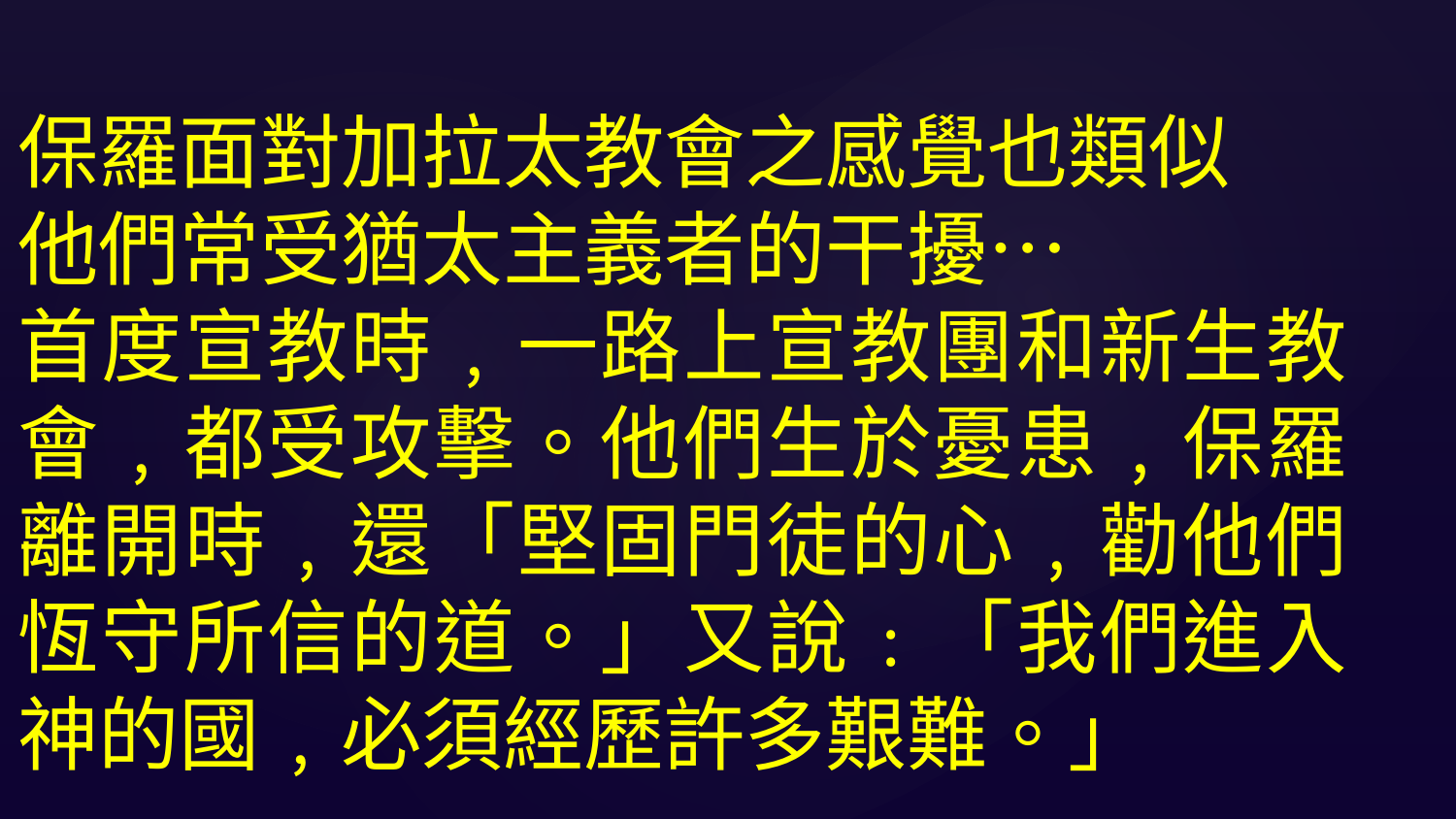

保羅面對加拉太教會之感覺也類似
他們常受猶太主義者的干擾…
首度宣教時﹐一路上宣教團和新生教會﹐都受攻擊。他們生於憂患﹐保羅離開時﹐還「堅固門徒的心﹐勸他們恆守所信的道。」又說﹕「我們進入神的國﹐必須經歷許多艱難。」